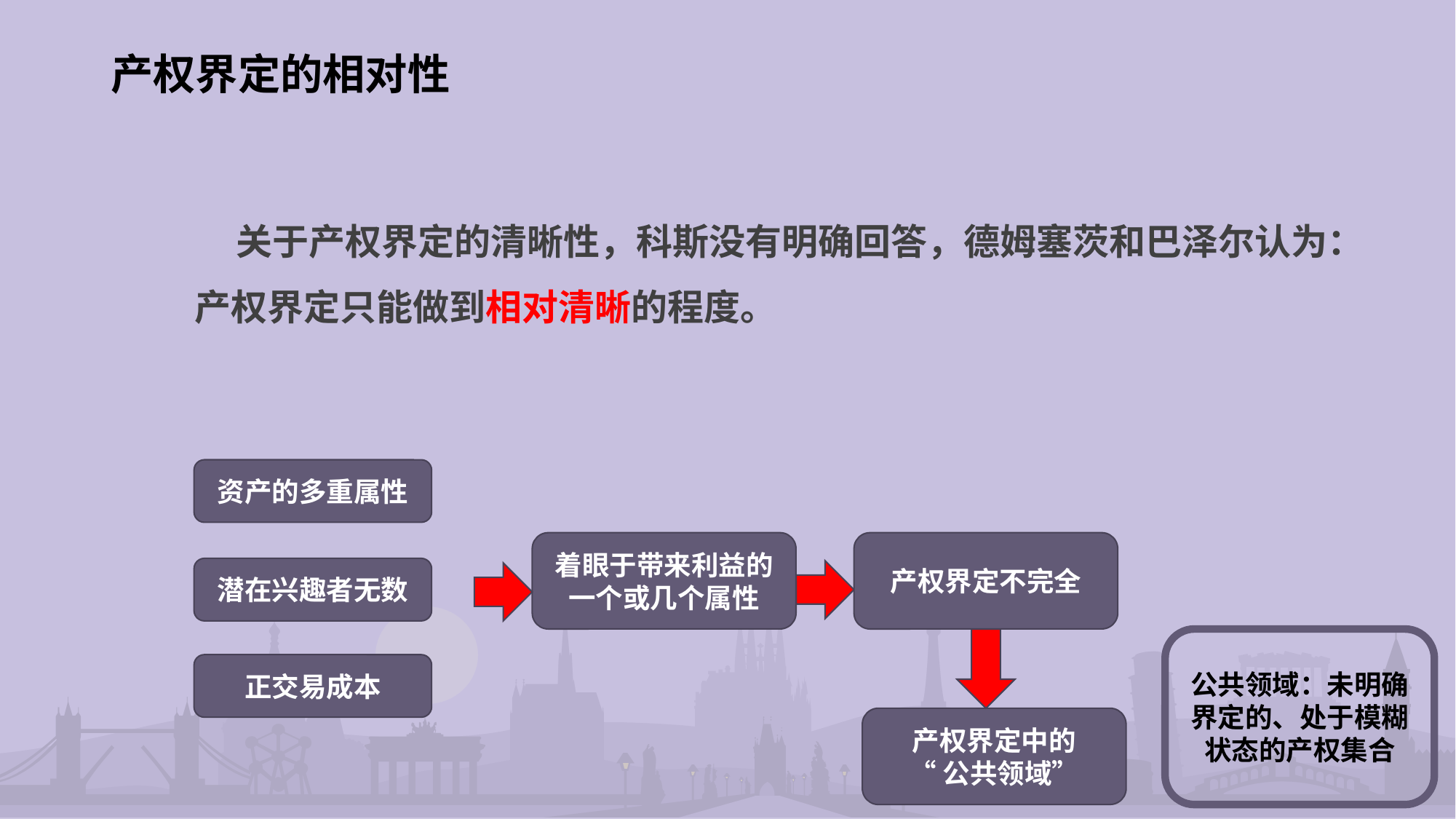

# 产权界定的相对性

    关于产权界定的清晰性，科斯没有明确回答，德姆塞茨和巴泽尔认为：产权界定只能做到相对清晰的程度。
资产的多重属性
着眼于带来利益的一个或几个属性
产权界定不完全
潜在兴趣者无数

正交易成本
产权界定中的
“公共领域”
公共领域：未明确界定的、处于模糊状态的产权集合